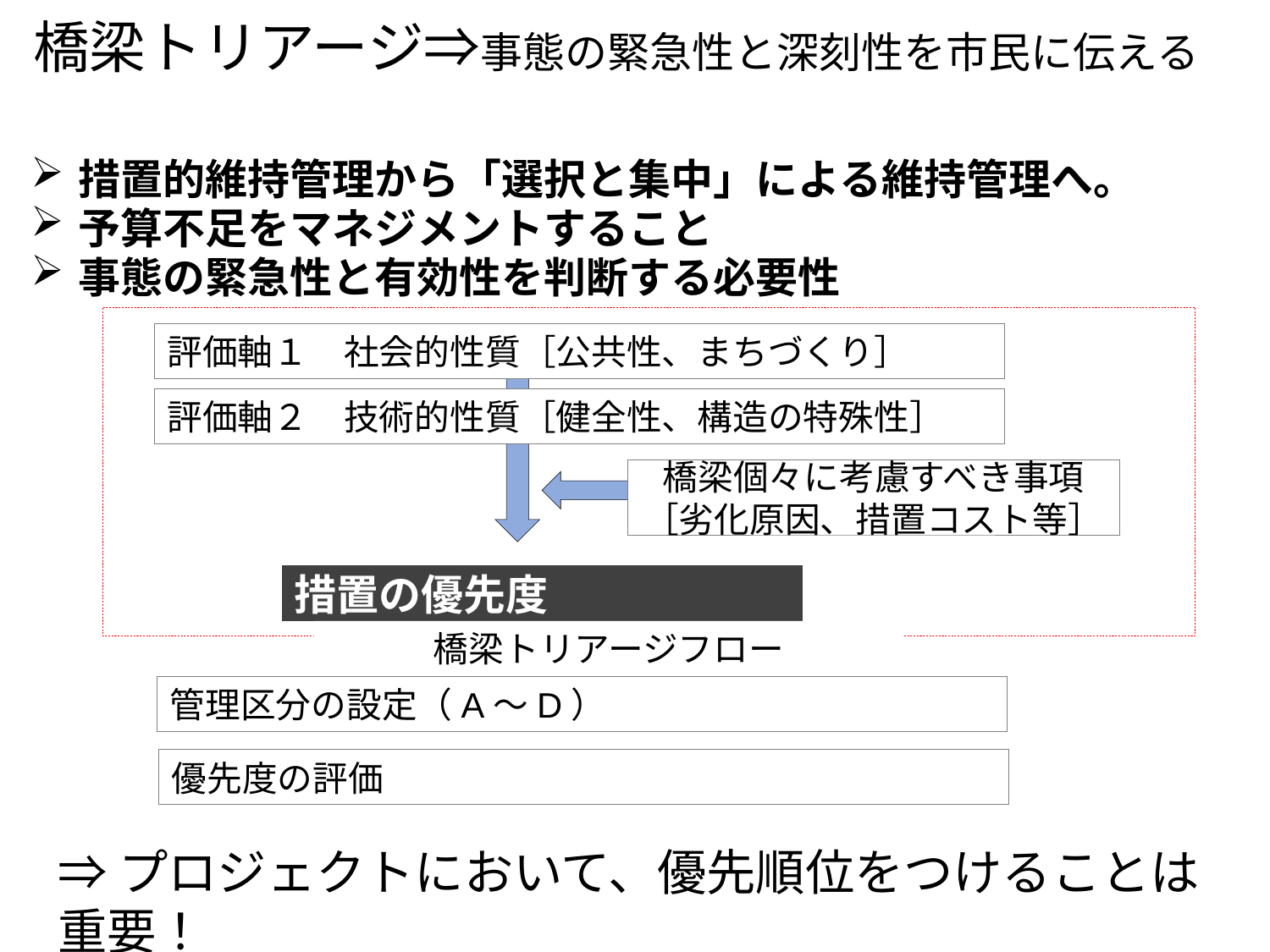

橋梁トリアージ⇒事態の緊急性と深刻性を市民に伝える

措置的維持管理から「選択と集中」による維持管理へ。
予算不足をマネジメントすること
事態の緊急性と有効性を判断する必要性

評価軸１　社会的性質［公共性、まちづくり］

評価軸２　技術的性質［健全性、構造の特殊性］
橋梁個々に考慮すべき事項
［劣化原因、措置コスト等］

措置の優先度
橋梁トリアージフロー
管理区分の設定（A～D）
優先度の評価
⇒プロジェクトにおいて、優先順位をつけることは重要！